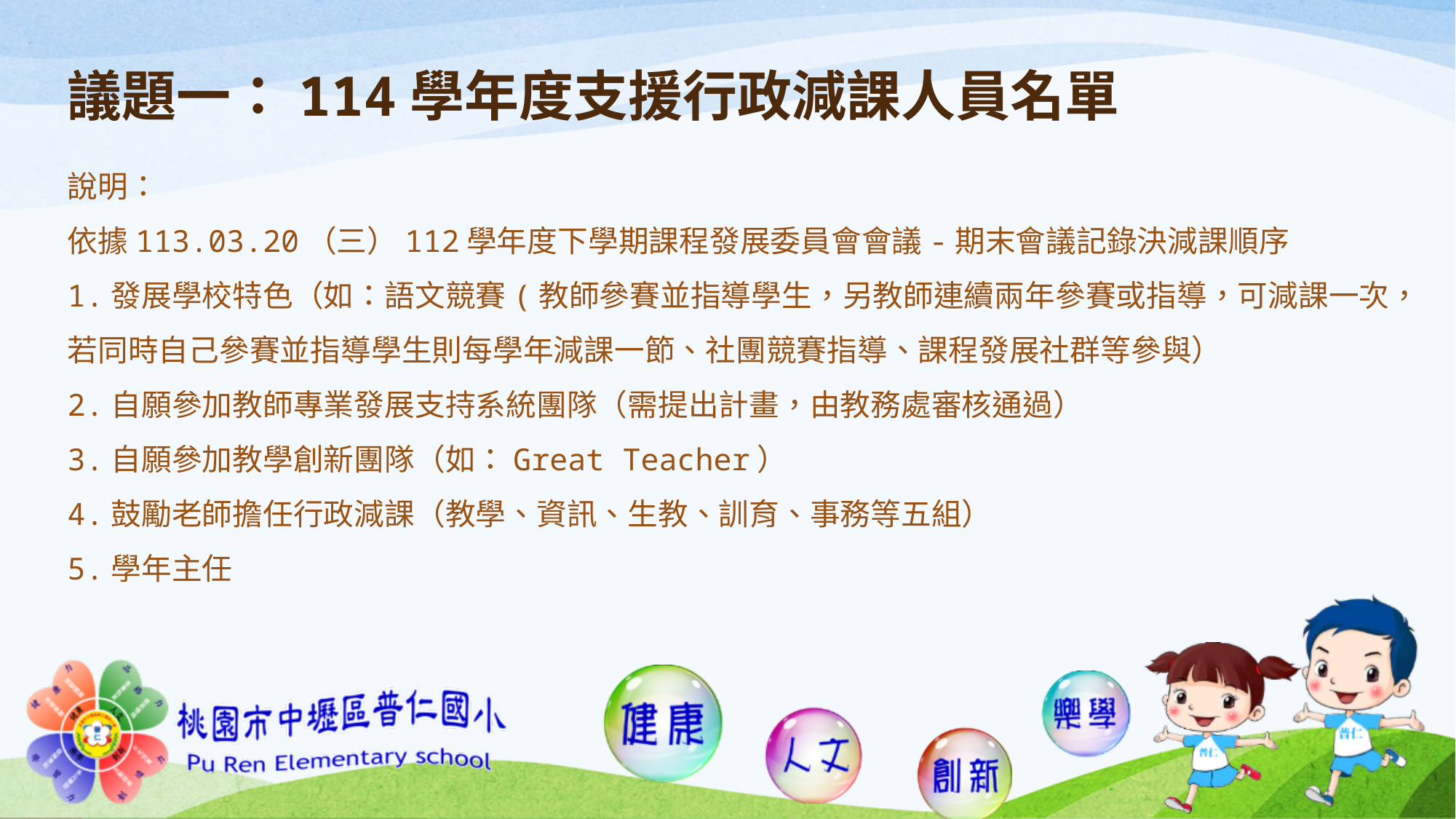

# 議題一：114學年度支援行政減課人員名單
說明：
依據113.03.20（三）112學年度下學期課程發展委員會會議-期末會議記錄決減課順序
1.發展學校特色（如：語文競賽(教師參賽並指導學生，另教師連續兩年參賽或指導，可減課一次，若同時自己參賽並指導學生則每學年減課一節、社團競賽指導、課程發展社群等參與）
2.自願參加教師專業發展支持系統團隊（需提出計畫，由教務處審核通過）
3.自願參加教學創新團隊（如：Great Teacher）
4.鼓勵老師擔任行政減課（教學、資訊、生教、訓育、事務等五組）
5.學年主任